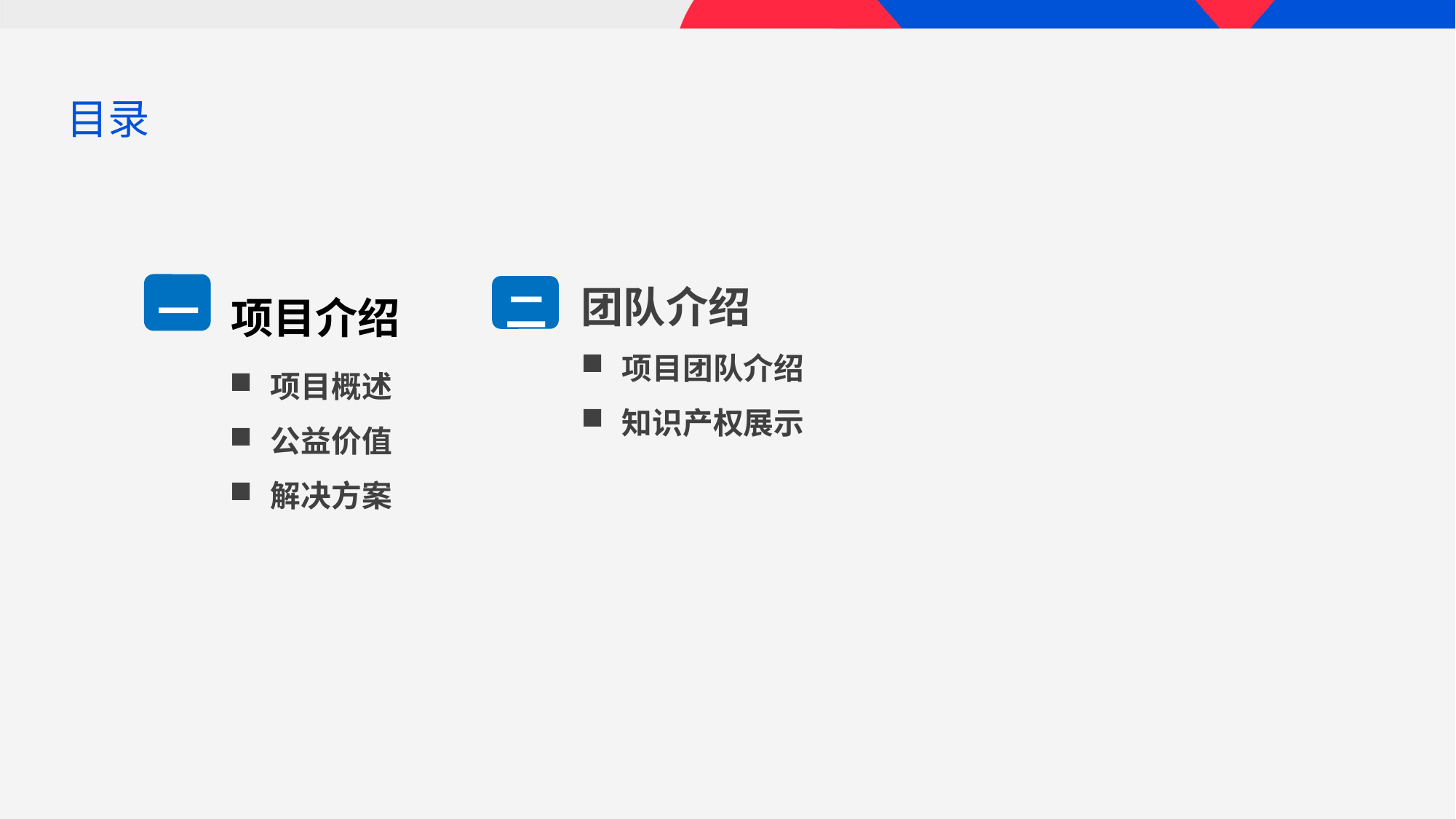

目录
团队介绍
项目介绍
一
二

项目团队介绍
知识产权展示

项目概述
公益价值
解决方案